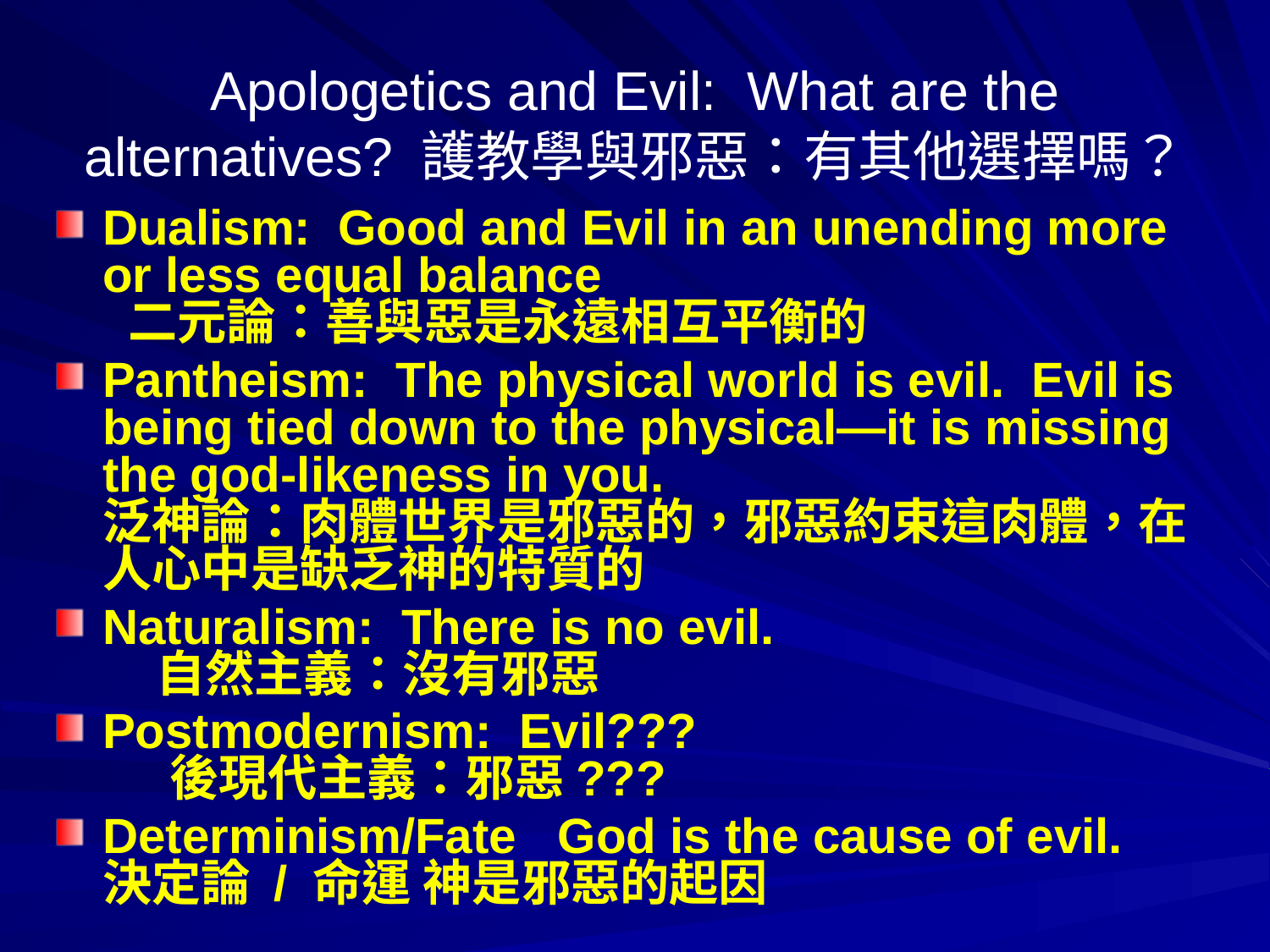

# Apologetics and Evil:  What are the alternatives? 護教學與邪惡：有其他選擇嗎？
Dualism:  Good and Evil in an unending more or less equal balance                                               二元論：善與惡是永遠相互平衡的
Pantheism:  The physical world is evil.  Evil is being tied down to the physical—it is missing the god-likeness in you.                                      泛神論：肉體世界是邪惡的，邪惡約束這肉體，在人心中是缺乏神的特質的
Naturalism:  There is no evil.                                    自然主義：沒有邪惡
Postmodernism:  Evil???                                           後現代主義：邪惡???
Determinism/Fate   God is the cause of evil.        決定論 / 命運 神是邪惡的起因